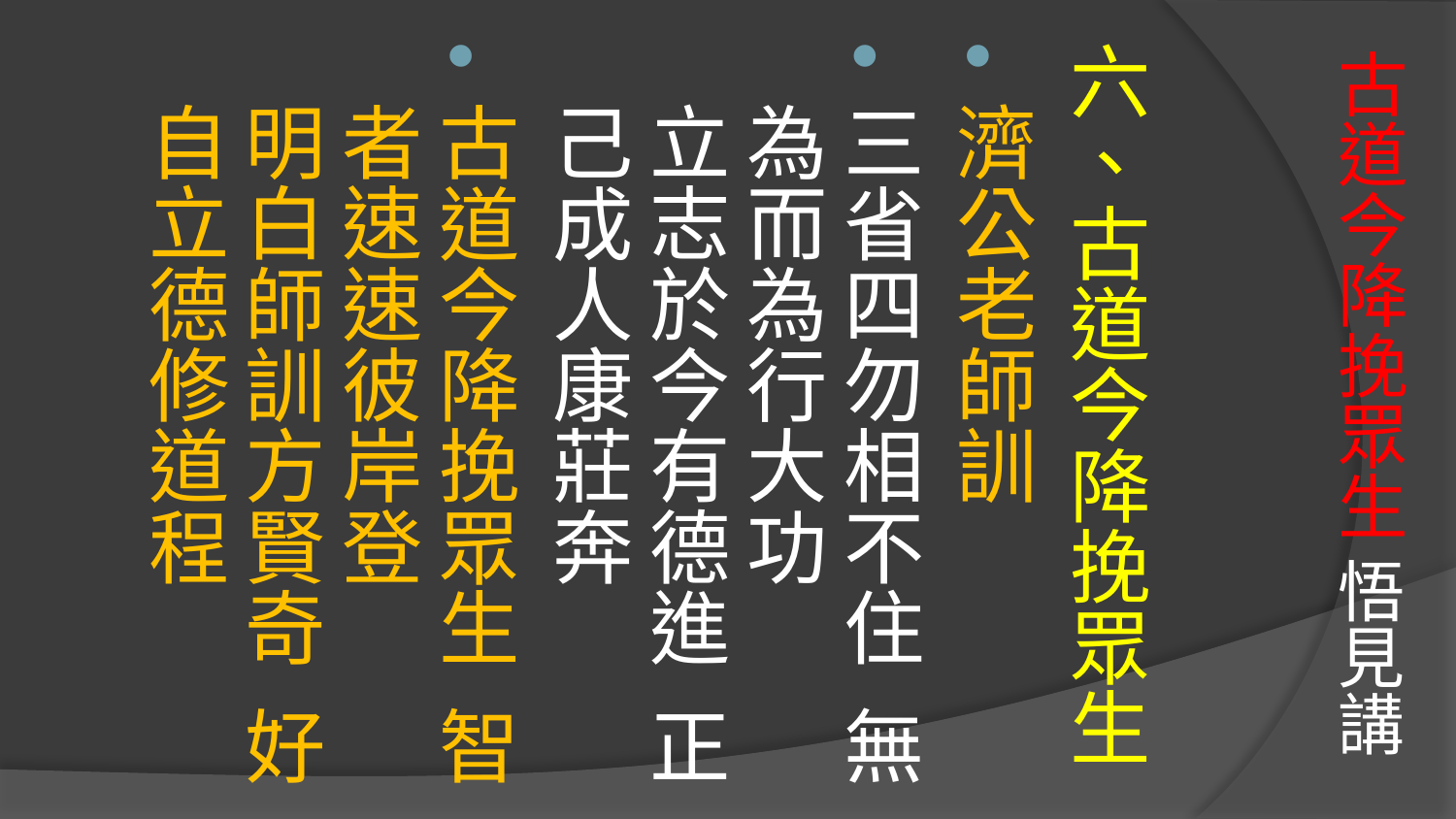

# 古道今降挽眾生 悟見講
六、古道今降挽眾生
濟公老師訓
三省四勿相不住  無為而為行大功
立志於今有德進  正己成人康莊奔
古道今降挽眾生  智者速速彼岸登
明白師訓方賢奇  好自立德修道程